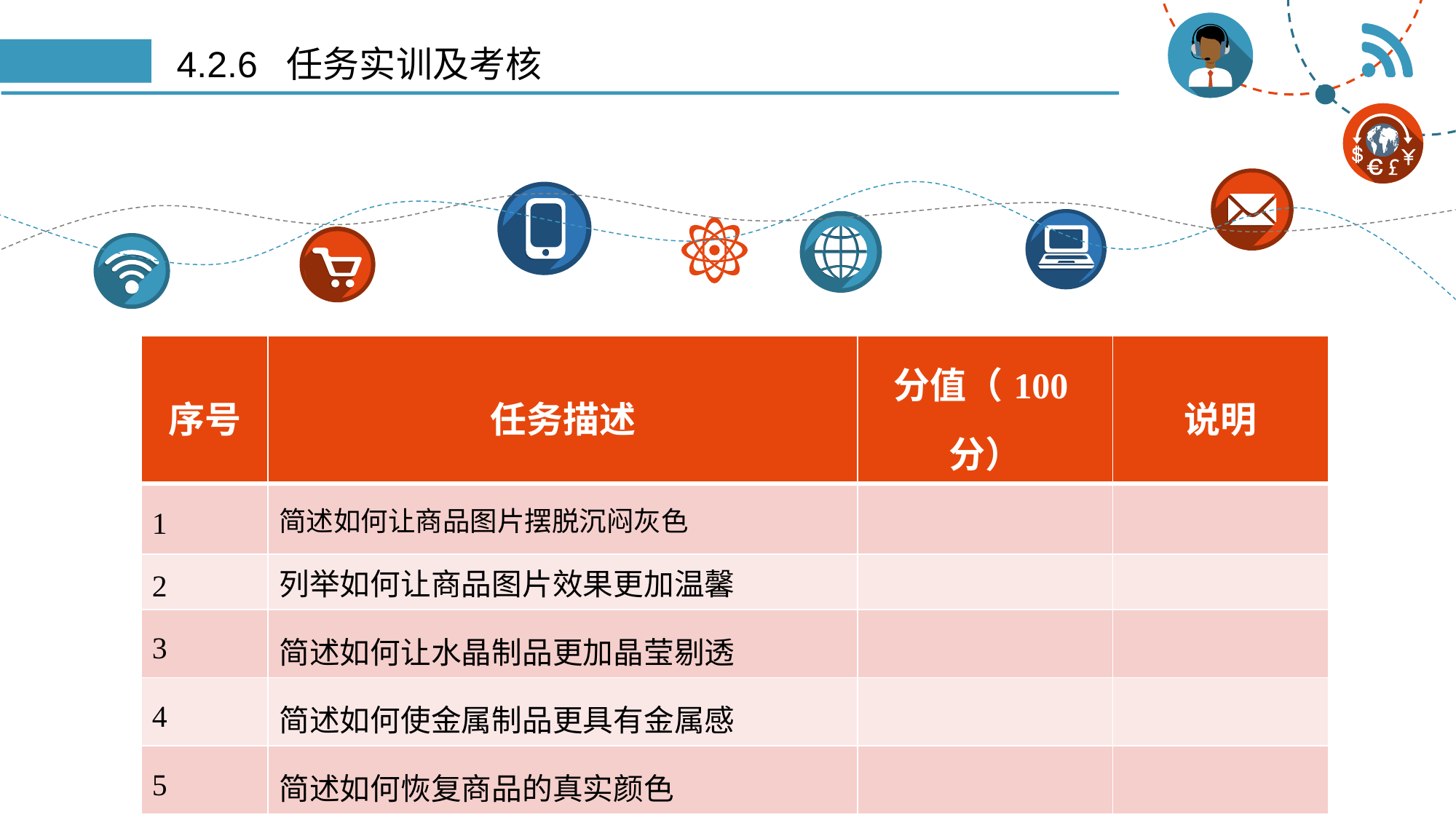

# 4.2.6  任务实训及考核

| 序号 | 任务描述 | 分值（100分） | 说明 |
| --- | --- | --- | --- |
| 1 | 简述如何让商品图片摆脱沉闷灰色 |  |  |
| 2 | 列举如何让商品图片效果更加温馨 |  |  |
| 3 | 简述如何让水晶制品更加晶莹剔透 |  |  |
| 4 | 简述如何使金属制品更具有金属感 |  |  |
| 5 | 简述如何恢复商品的真实颜色 |  |  |